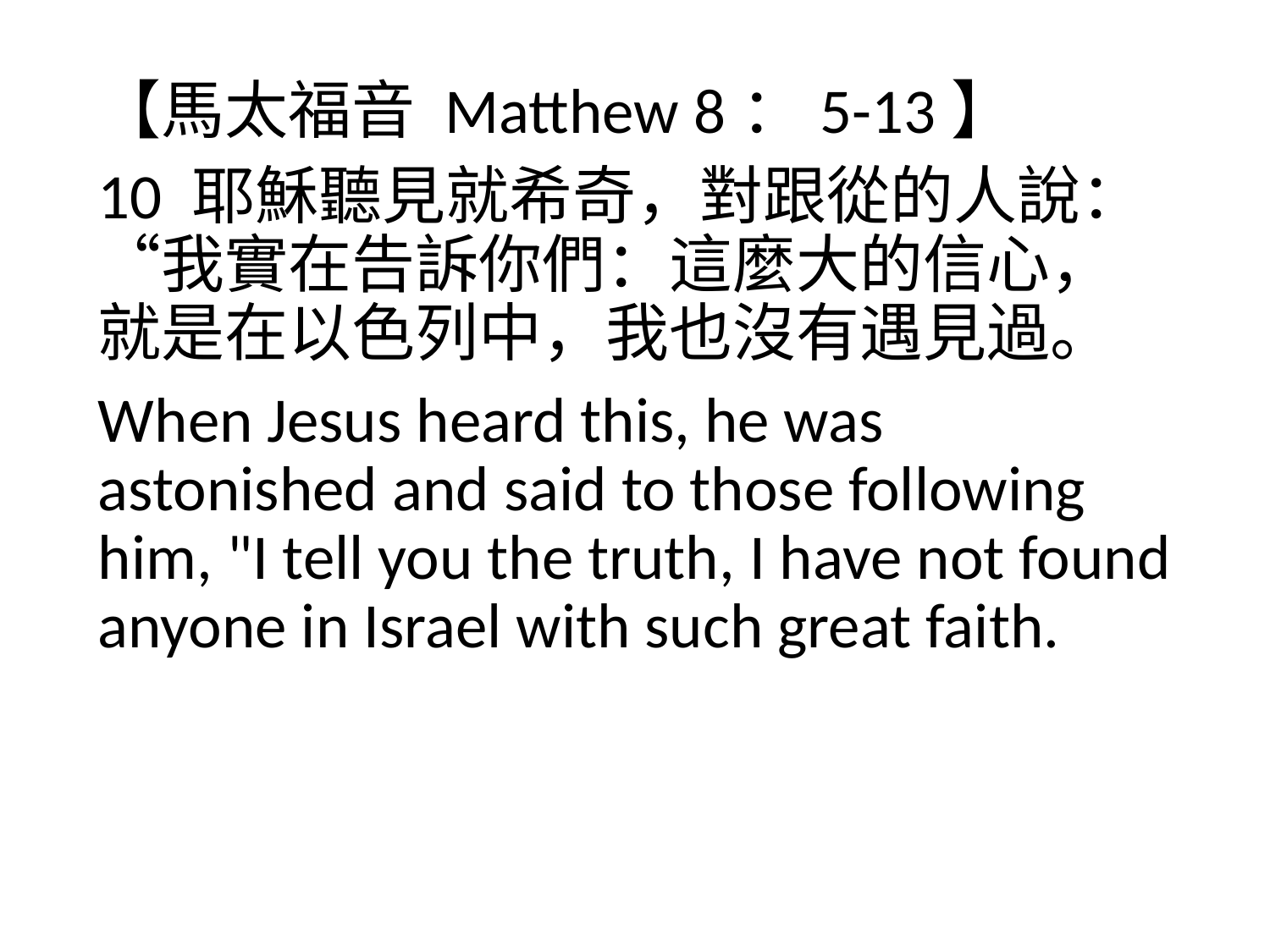

【馬太福音 Matthew 8：5-13】
10 耶穌聽見就希奇，對跟從的人說：“我實在告訴你們：這麼大的信心，就是在以色列中，我也沒有遇見過。
When Jesus heard this, he was astonished and said to those following him, "I tell you the truth, I have not found anyone in Israel with such great faith.